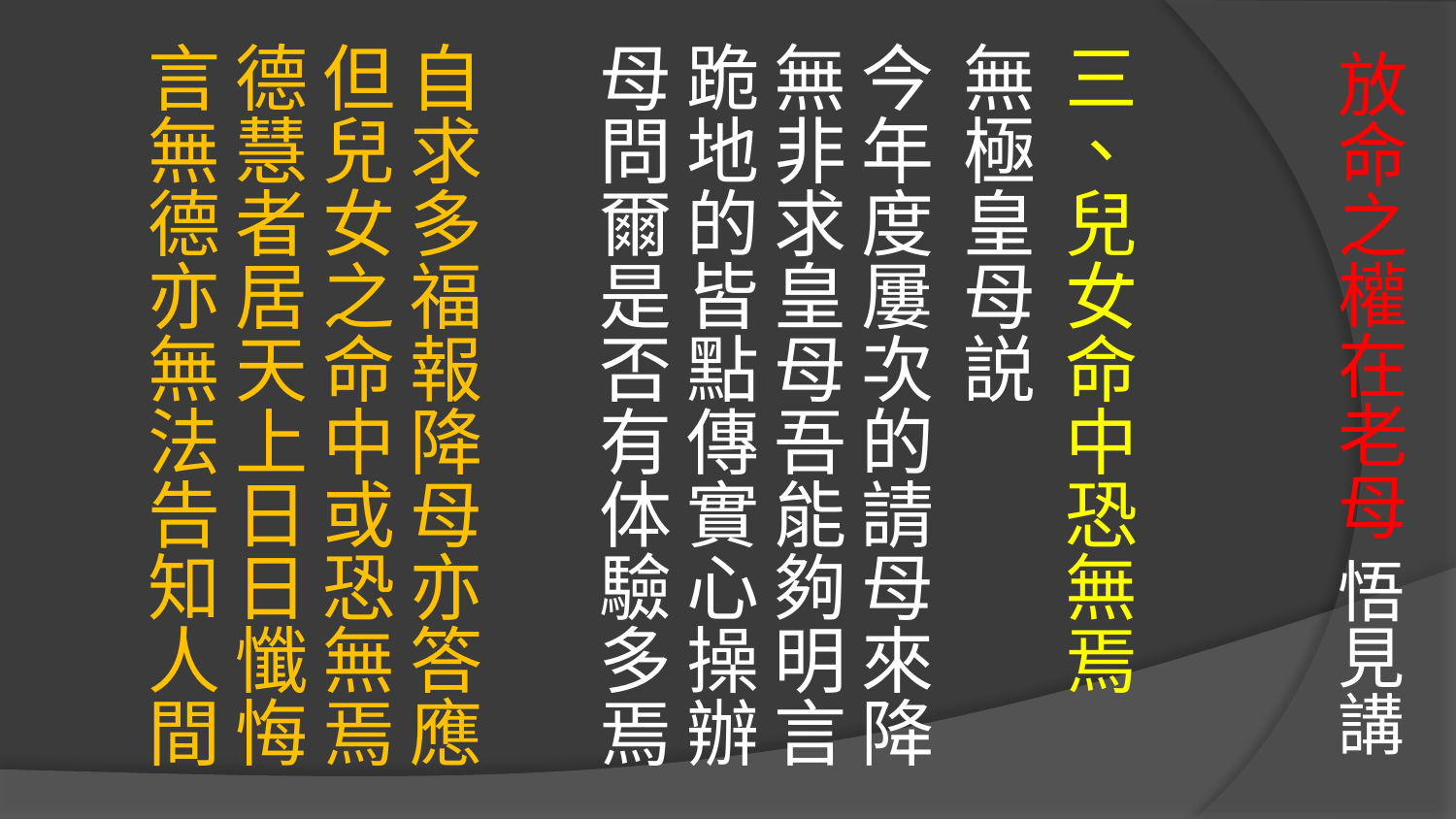

# 放命之權在老母 悟見講
三、兒女命中恐無焉
無極皇母説
今年度屢次的請母來降 無非求皇母吾能夠明言
跪地的皆點傳實心操辦 母問爾是否有体驗多焉
自求多福報降母亦答應 但兒女之命中或恐無焉
德慧者居天上日日懺悔 言無德亦無法告知人間